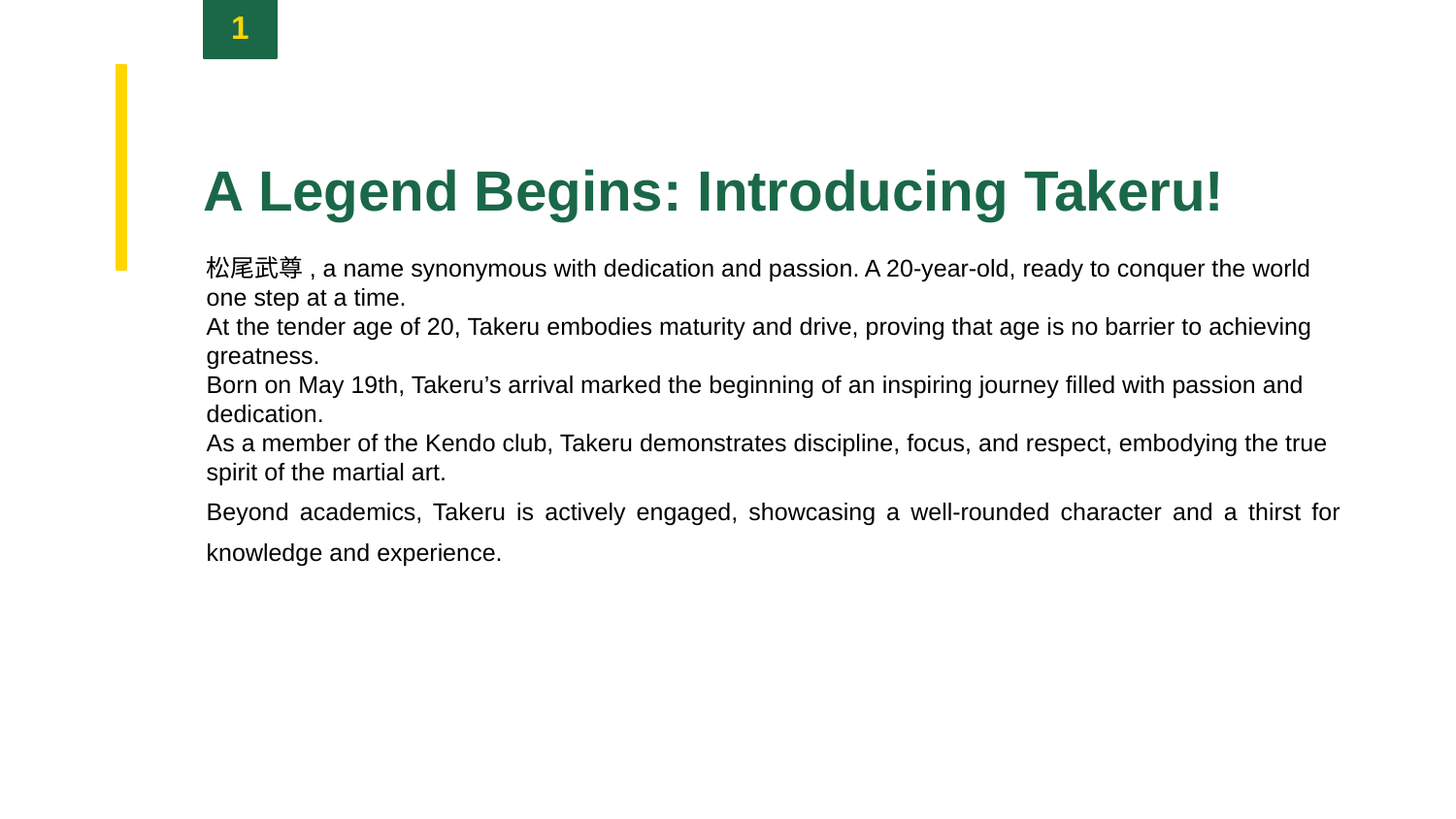

1

A Legend Begins: Introducing Takeru!
松尾武尊, a name synonymous with dedication and passion. A 20-year-old, ready to conquer the world one step at a time.
At the tender age of 20, Takeru embodies maturity and drive, proving that age is no barrier to achieving greatness.
Born on May 19th, Takeru’s arrival marked the beginning of an inspiring journey filled with passion and dedication.
As a member of the Kendo club, Takeru demonstrates discipline, focus, and respect, embodying the true spirit of the martial art.
Beyond academics, Takeru is actively engaged, showcasing a well-rounded character and a thirst for knowledge and experience.